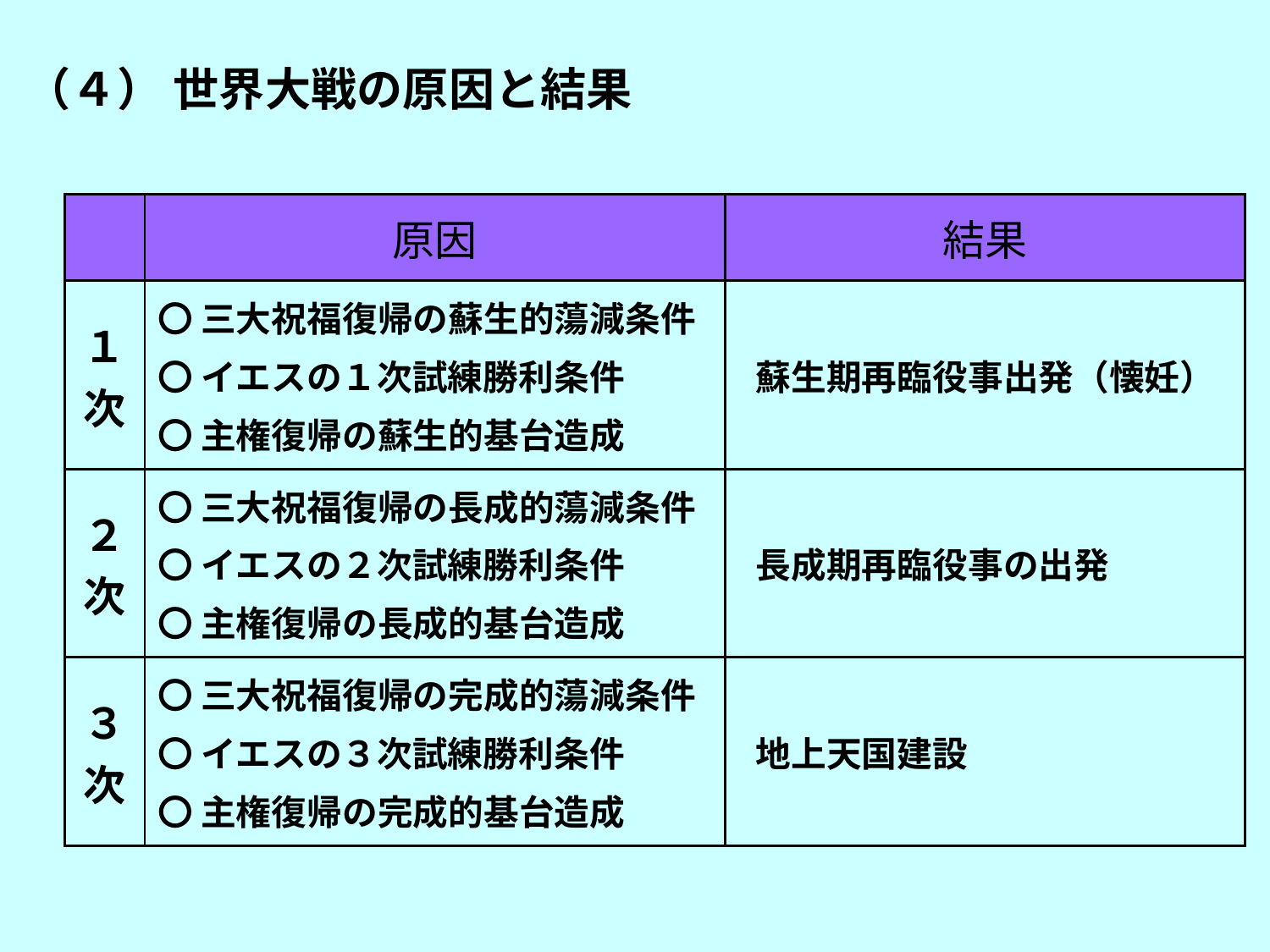

（４） 世界大戦の原因と結果
|  | 原因 | 結果 |
| --- | --- | --- |
| １次 | 〇 三大祝福復帰の蘇生的蕩減条件 〇 イエスの１次試練勝利条件 〇 主権復帰の蘇生的基台造成 | 蘇生期再臨役事出発（懐妊） |
| ２次 | 〇 三大祝福復帰の長成的蕩減条件 〇 イエスの２次試練勝利条件 〇 主権復帰の長成的基台造成 | 長成期再臨役事の出発 |
| ３次 | 〇 三大祝福復帰の完成的蕩減条件 〇 イエスの３次試練勝利条件 〇 主権復帰の完成的基台造成 | 地上天国建設 |